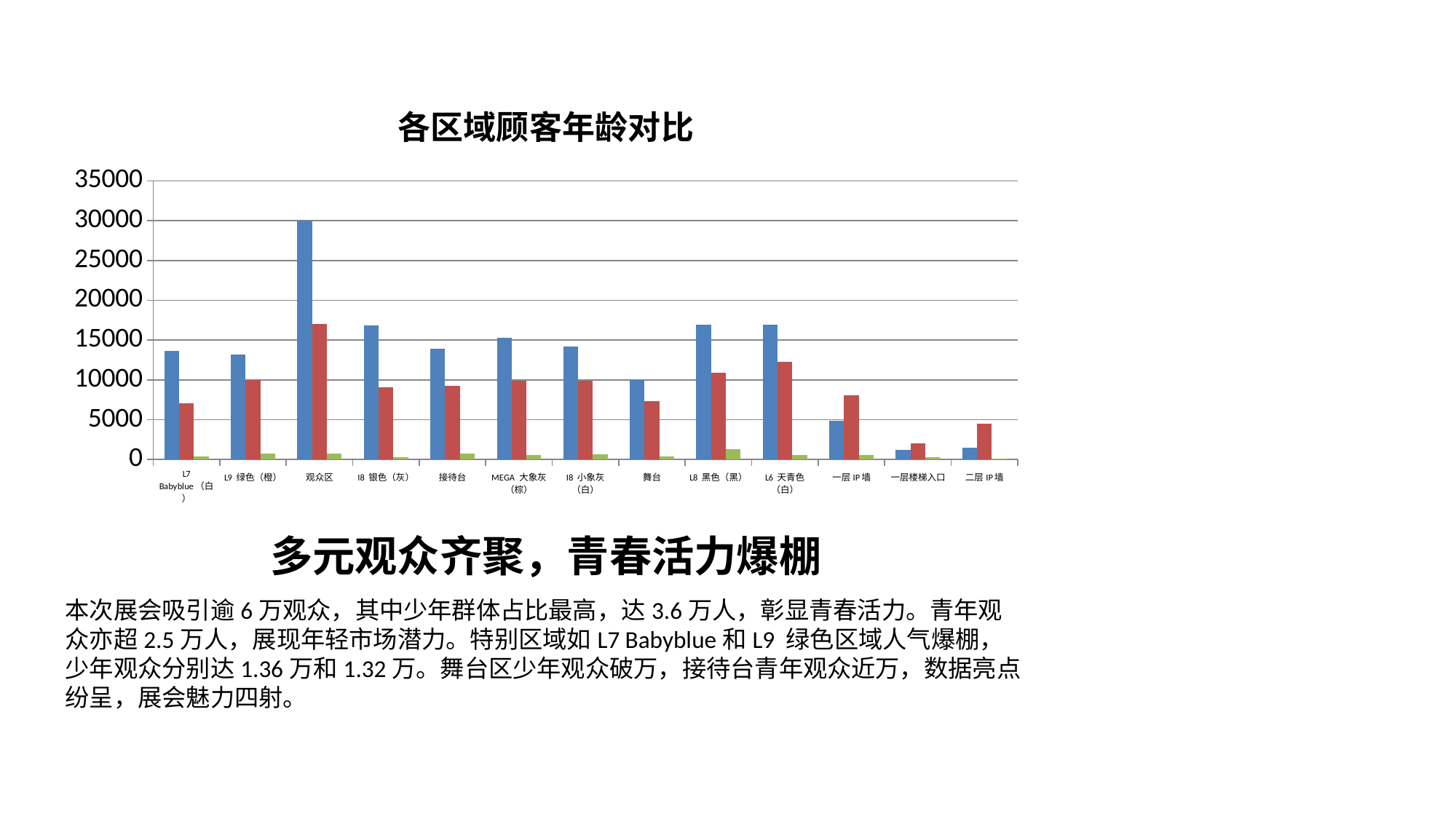

### Chart: 各区域顾客年龄对比

| Category | 少年 | 青年 | 中年 |
|---|---|---|---|
| L7 Babyblue（白） | 13627.0 | 7015.0 | 380.0 |
| L9 绿色（橙） | 13223.0 | 9999.0 | 744.0 |
| 观众区 | 30041.0 | 17032.0 | 729.0 |
| I8 银色（灰） | 16880.0 | 9058.0 | 336.0 |
| 接待台 | 13926.0 | 9243.0 | 718.0 |
| MEGA 大象灰（棕） | 15296.0 | 9883.0 | 526.0 |
| I8 小象灰（白） | 14234.0 | 9880.0 | 674.0 |
| 舞台 | 10009.0 | 7353.0 | 361.0 |
| L8 黑色（黑） | 16973.0 | 10901.0 | 1272.0 |
| L6 天青色（白） | 16956.0 | 12301.0 | 535.0 |
| 一层IP墙 | 4894.0 | 8102.0 | 528.0 |
| 一层楼梯入口 | 1228.0 | 1996.0 | 310.0 |
| 二层IP墙 | 1450.0 | 4475.0 | 121.0 |
多元观众齐聚，青春活力爆棚
本次展会吸引逾6万观众，其中少年群体占比最高，达3.6万人，彰显青春活力。青年观众亦超2.5万人，展现年轻市场潜力。特别区域如L7 Babyblue和L9 绿色区域人气爆棚，少年观众分别达1.36万和1.32万。舞台区少年观众破万，接待台青年观众近万，数据亮点纷呈，展会魅力四射。